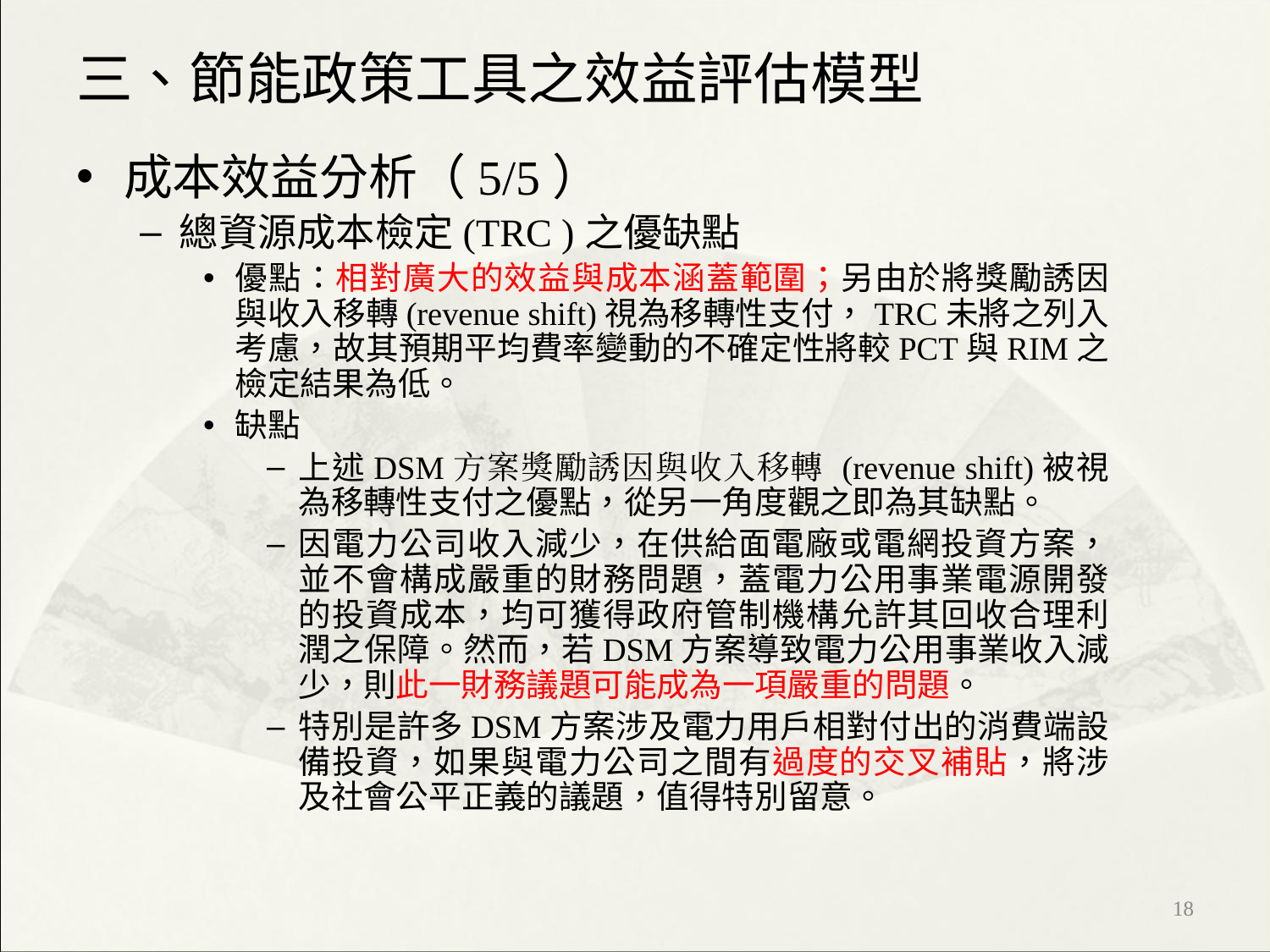

# 三、節能政策工具之效益評估模型
成本效益分析（5/5）
總資源成本檢定(TRC )之優缺點
優點：相對廣大的效益與成本涵蓋範圍；另由於將獎勵誘因與收入移轉(revenue shift)視為移轉性支付，TRC未將之列入考慮，故其預期平均費率變動的不確定性將較PCT與RIM之檢定結果為低。
缺點
上述DSM方案獎勵誘因與收入移轉 (revenue shift)被視為移轉性支付之優點，從另一角度觀之即為其缺點。
因電力公司收入減少，在供給面電廠或電網投資方案，並不會構成嚴重的財務問題，蓋電力公用事業電源開發的投資成本，均可獲得政府管制機構允許其回收合理利潤之保障。然而，若DSM方案導致電力公用事業收入減少，則此一財務議題可能成為一項嚴重的問題。
特別是許多DSM方案涉及電力用戶相對付出的消費端設備投資，如果與電力公司之間有過度的交叉補貼，將涉及社會公平正義的議題，值得特別留意。
18